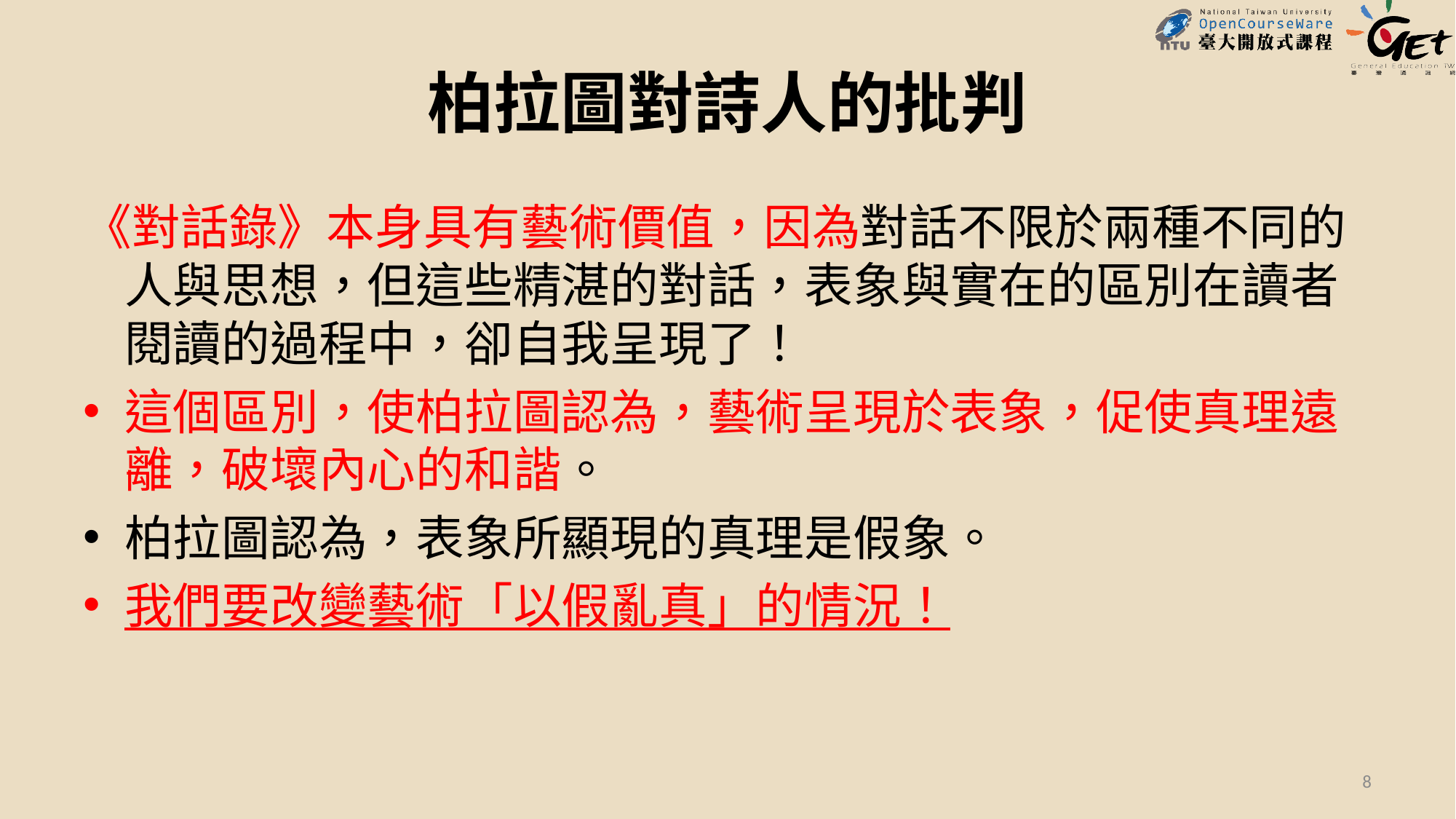

# 柏拉圖對詩人的批判
《對話錄》本身具有藝術價值，因為對話不限於兩種不同的人與思想，但這些精湛的對話，表象與實在的區別在讀者閱讀的過程中，卻自我呈現了！
這個區別，使柏拉圖認為，藝術呈現於表象，促使真理遠離，破壞內心的和諧。
柏拉圖認為，表象所顯現的真理是假象。
我們要改變藝術「以假亂真」的情況！
8